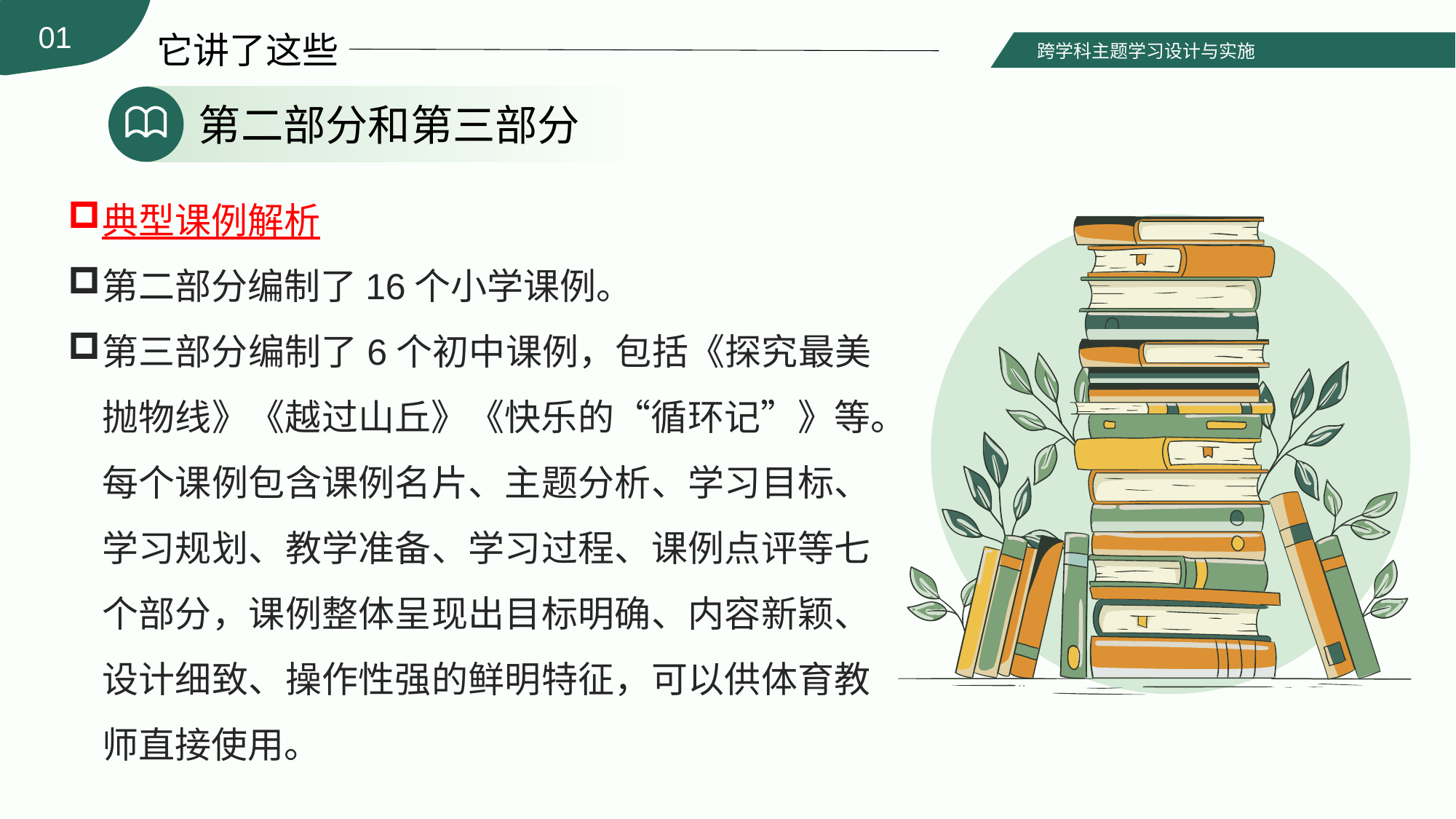

01
它讲了这些

跨学科主题学习设计与实施

第二部分和第三部分

典型课例解析
第二部分编制了16个小学课例。
第三部分编制了6个初中课例，包括《探究最美抛物线》《越过山丘》《快乐的“循环记”》等。每个课例包含课例名片、主题分析、学习目标、学习规划、教学准备、学习过程、课例点评等七个部分，课例整体呈现出目标明确、内容新颖、设计细致、操作性强的鲜明特征，可以供体育教师直接使用。